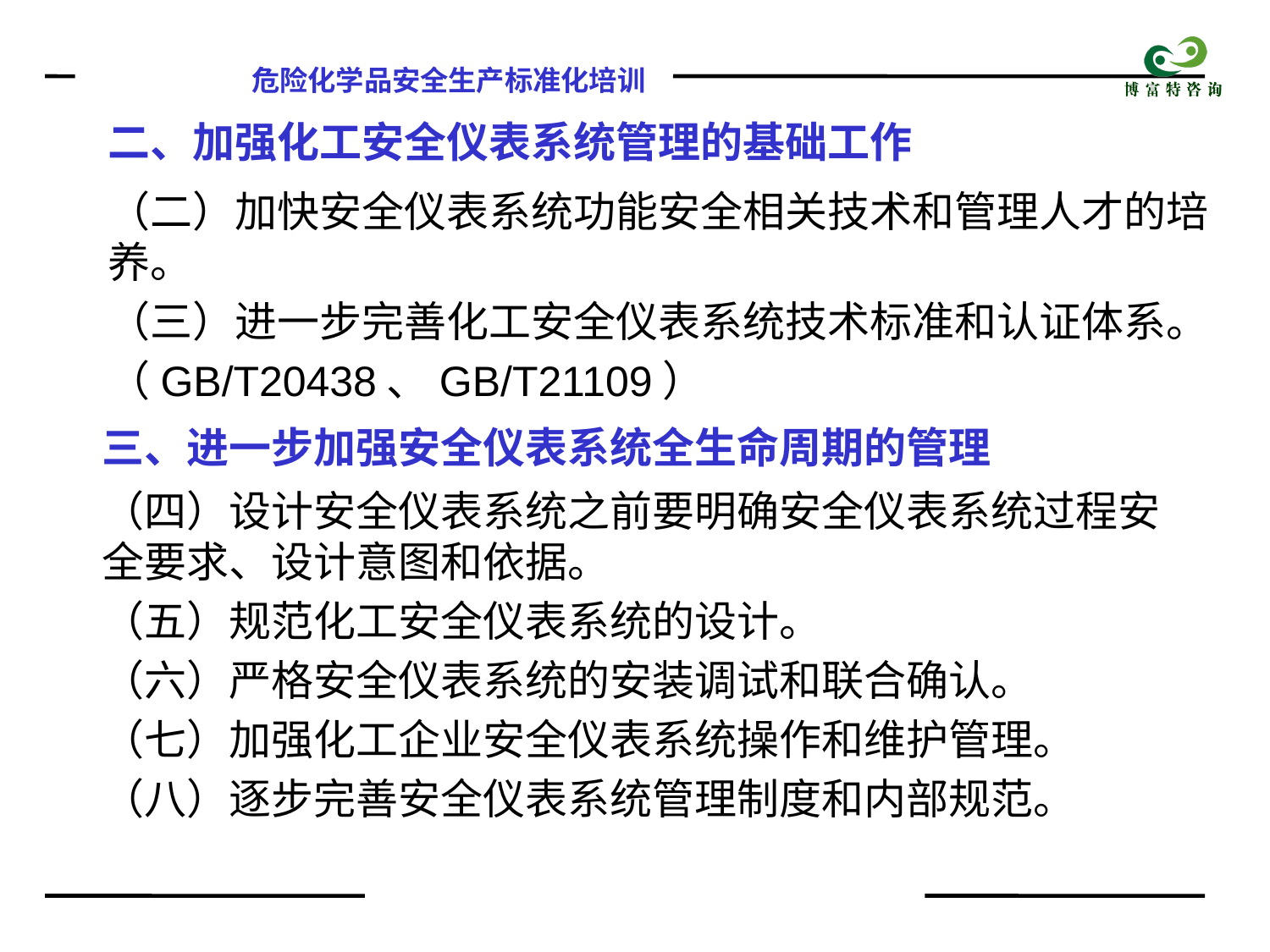

二、加强化工安全仪表系统管理的基础工作
（二）加快安全仪表系统功能安全相关技术和管理人才的培养。
（三）进一步完善化工安全仪表系统技术标准和认证体系。
（GB/T20438、GB/T21109）
# 三、进一步加强安全仪表系统全生命周期的管理
（四）设计安全仪表系统之前要明确安全仪表系统过程安全要求、设计意图和依据。
（五）规范化工安全仪表系统的设计。
（六）严格安全仪表系统的安装调试和联合确认。
（七）加强化工企业安全仪表系统操作和维护管理。
（八）逐步完善安全仪表系统管理制度和内部规范。